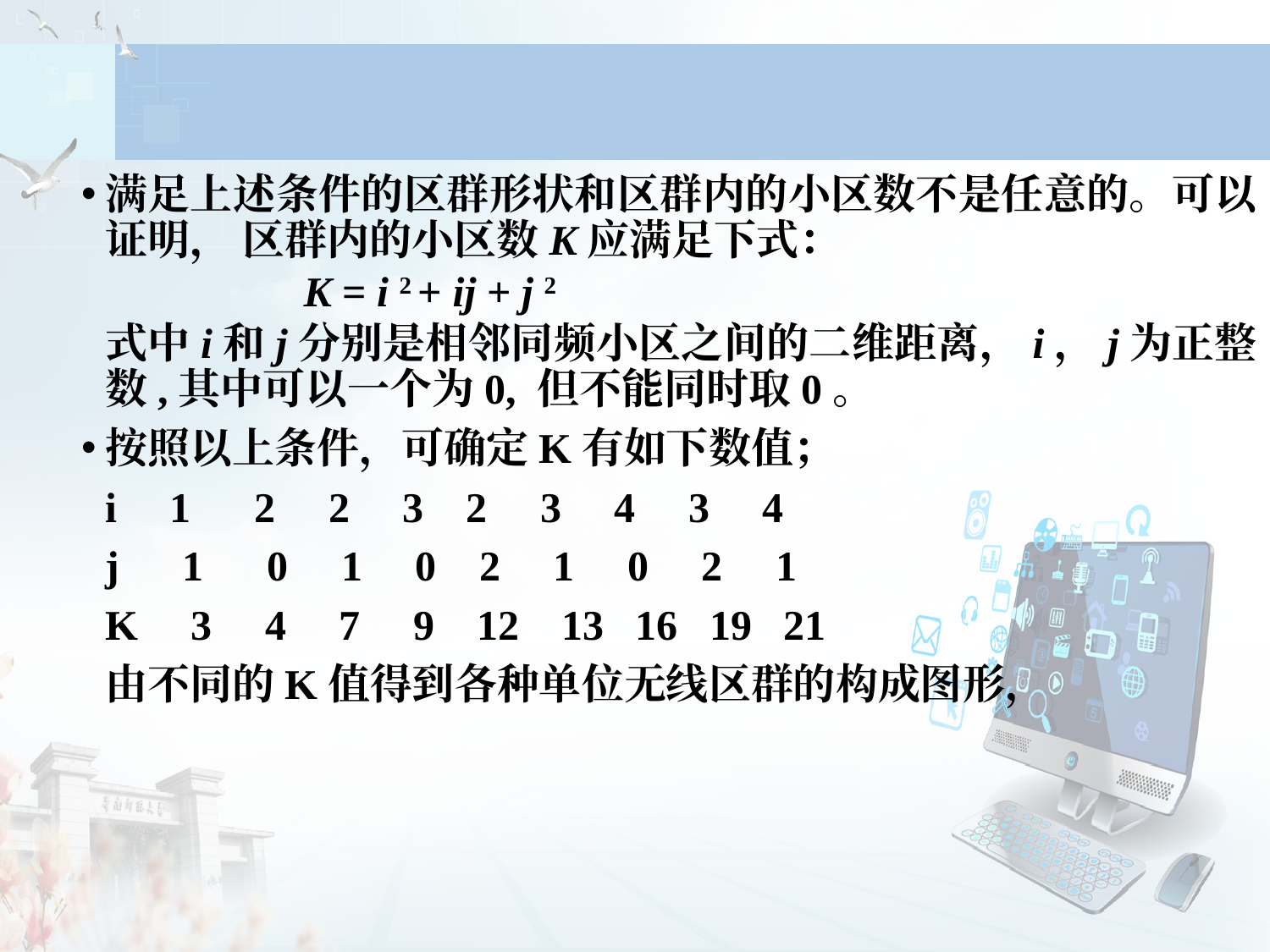

满足上述条件的区群形状和区群内的小区数不是任意的。可以证明， 区群内的小区数K应满足下式：
                     K = i 2 + ij + j 2
	式中i和j分别是相邻同频小区之间的二维距离，i，j为正整数,其中可以一个为0, 但不能同时取0。
按照以上条件，可确定K有如下数值；
	i     1      2     2     3    2     3     4     3     4
	j      1      0     1     0    2     1     0     2     1
	K     3     4     7     9    12    13   16   19   21
	由不同的K值得到各种单位无线区群的构成图形，